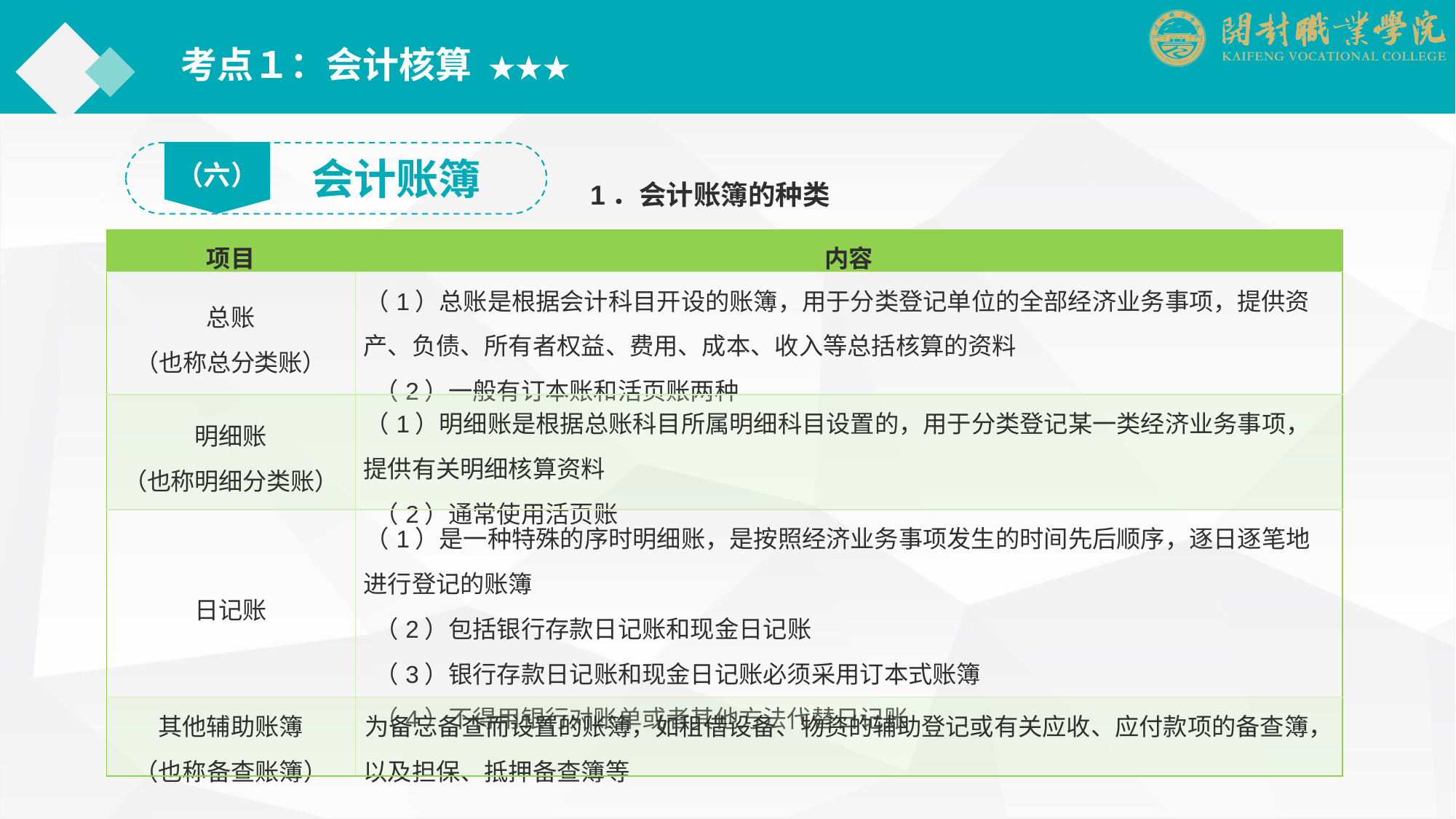

考点１：会计核算  ★★★
（六）

会计账簿
1．会计账簿的种类
| 项目 | 内容 |
| --- | --- |
| 总账 （也称总分类账） | （1）总账是根据会计科目开设的账簿，用于分类登记单位的全部经济业务事项，提供资产、负债、所有者权益、费用、成本、收入等总括核算的资料 （2）一般有订本账和活页账两种 |
| 明细账 （也称明细分类账） | （1）明细账是根据总账科目所属明细科目设置的，用于分类登记某一类经济业务事项，提供有关明细核算资料 （2）通常使用活页账 |
| 日记账 | （1）是一种特殊的序时明细账，是按照经济业务事项发生的时间先后顺序，逐日逐笔地进行登记的账簿 （2）包括银行存款日记账和现金日记账 （3）银行存款日记账和现金日记账必须采用订本式账簿 （4）不得用银行对账单或者其他方法代替日记账 |
| 其他辅助账簿 （也称备查账簿） | 为备忘备查而设置的账簿，如租借设备、物资的辅助登记或有关应收、应付款项的备查簿，以及担保、抵押备查簿等 |